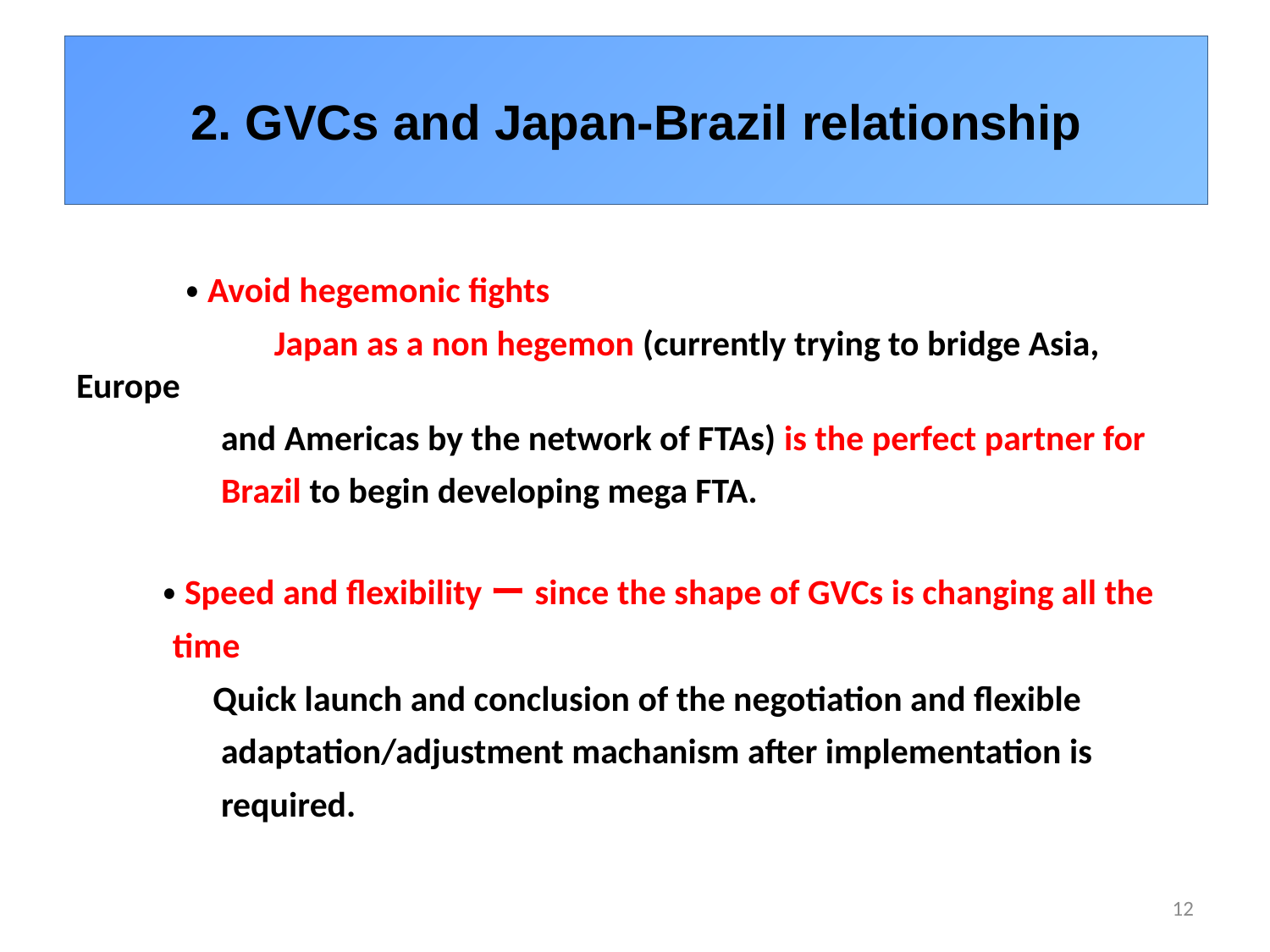

# 2. GVCs and Japan-Brazil relationship

　　　  ・Avoid hegemonic fights
　　　　      Japan as a non hegemon (currently trying to bridge Asia, Europe
                  and Americas by the network of FTAs) is the perfect partner for
                  Brazil to begin developing mega FTA.

           ・Speed and flexibilityーsince the shape of GVCs is changing all the
            time
                   Quick launch and conclusion of the negotiation and flexible
                  adaptation/adjustment machanism after implementation is
                  required.

12